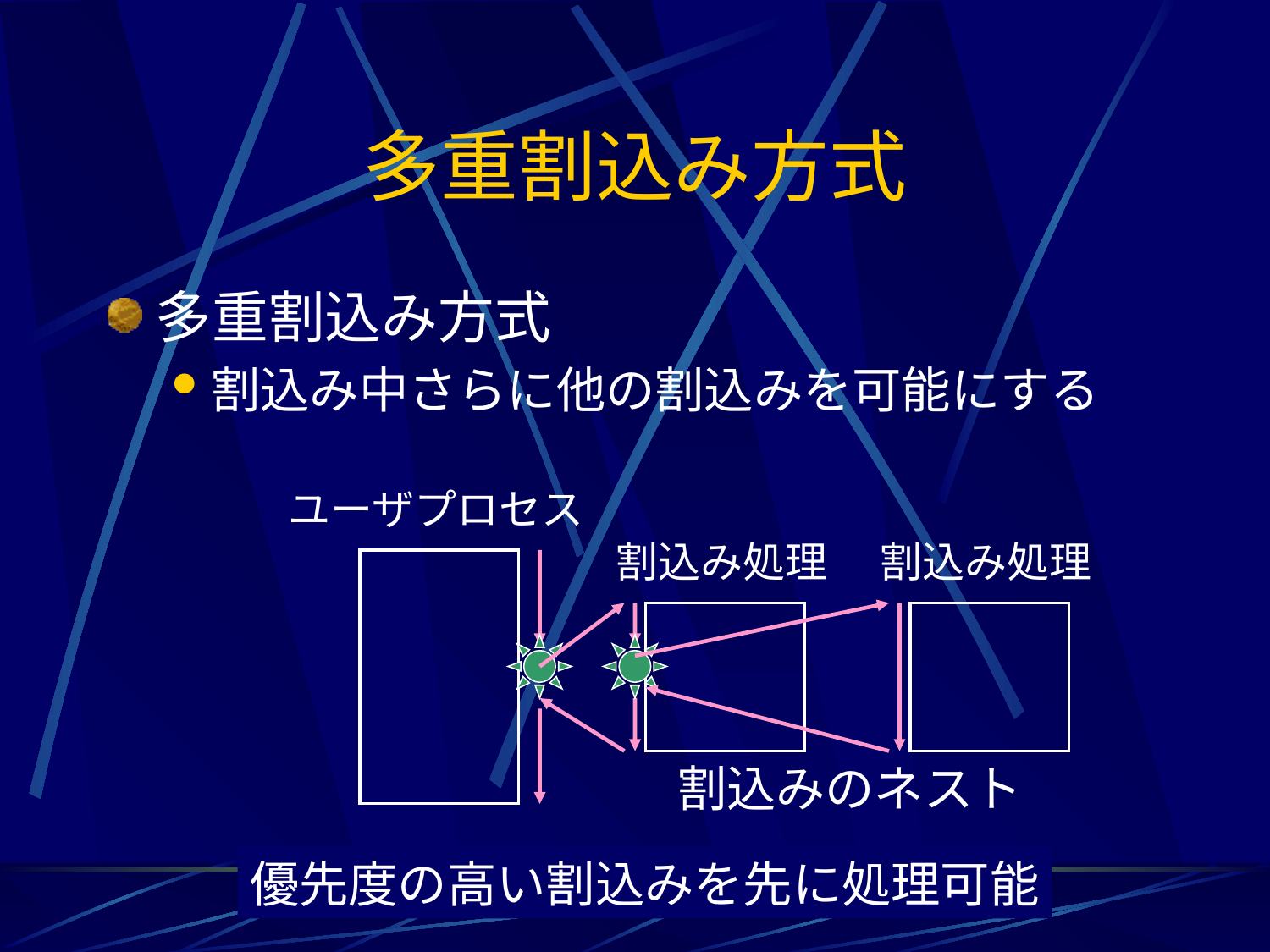

# 多重割込み方式
多重割込み方式
割込み中さらに他の割込みを可能にする
ユーザプロセス
割込み処理
割込み処理

割込みのネスト
優先度の高い割込みを先に処理可能